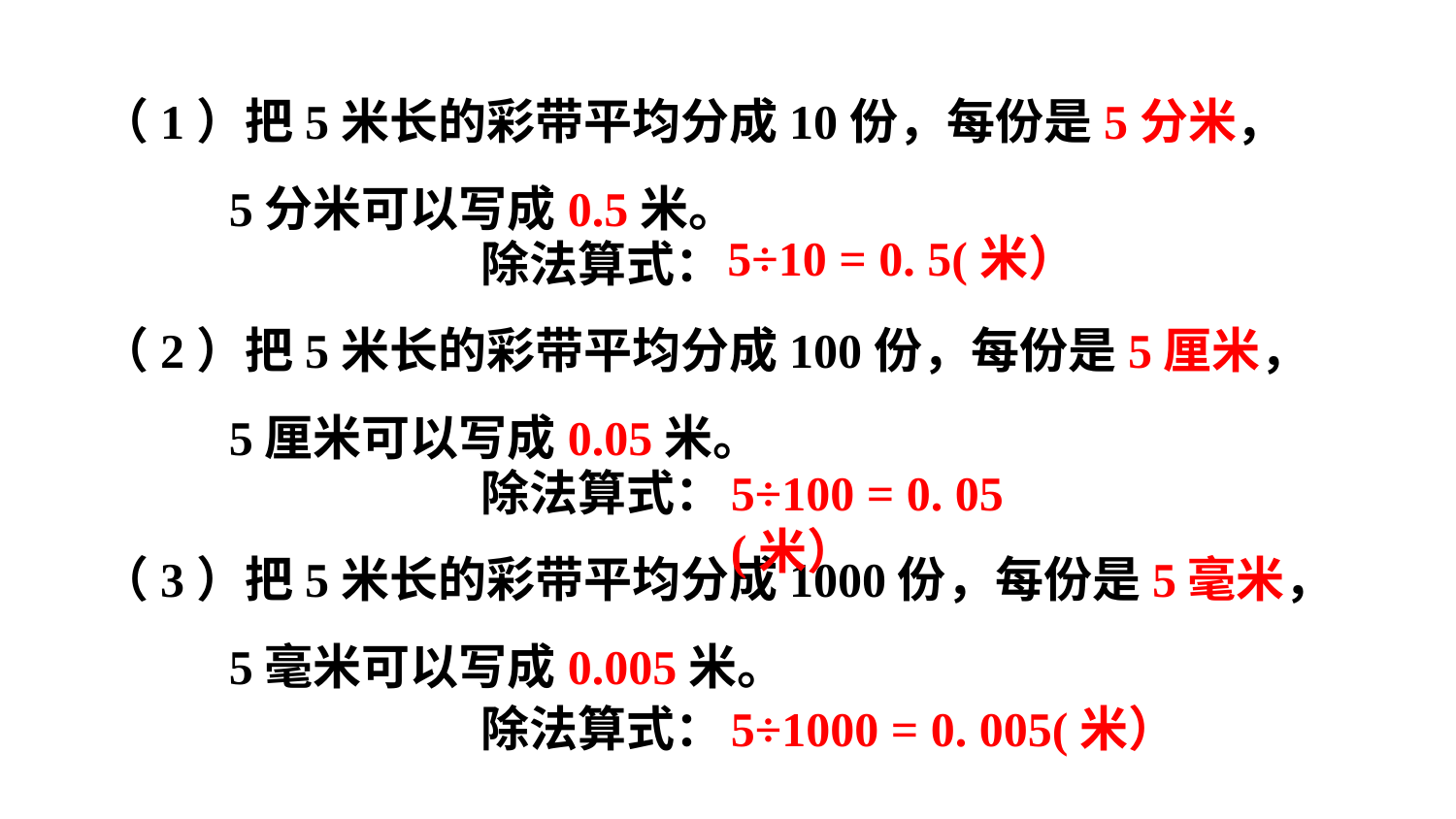

（1）把5米长的彩带平均分成10份，每份是5分米，5分米可以写成0.5米。
5÷10 = 0. 5(米）
除法算式：
（2）把5米长的彩带平均分成100份，每份是5厘米，5厘米可以写成0.05米。
除法算式：
5÷100 = 0. 05(米）
（3）把5米长的彩带平均分成1000份，每份是5毫米，5毫米可以写成0.005米。
除法算式：
5÷1000 = 0. 005(米）